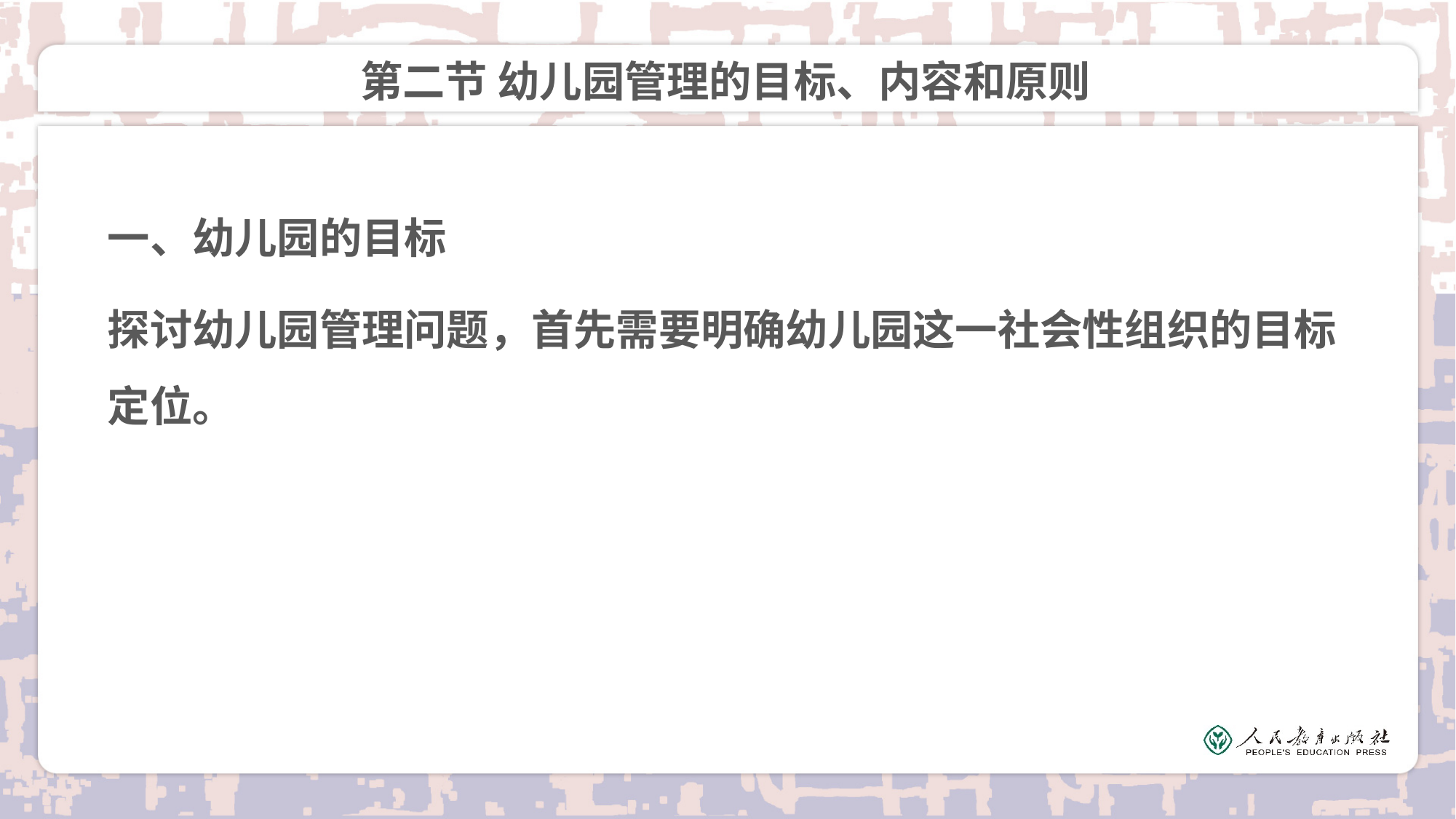

# 第二节 幼儿园管理的目标、内容和原则
一、幼儿园的目标
探讨幼儿园管理问题，首先需要明确幼儿园这一社会性组织的目标定位。